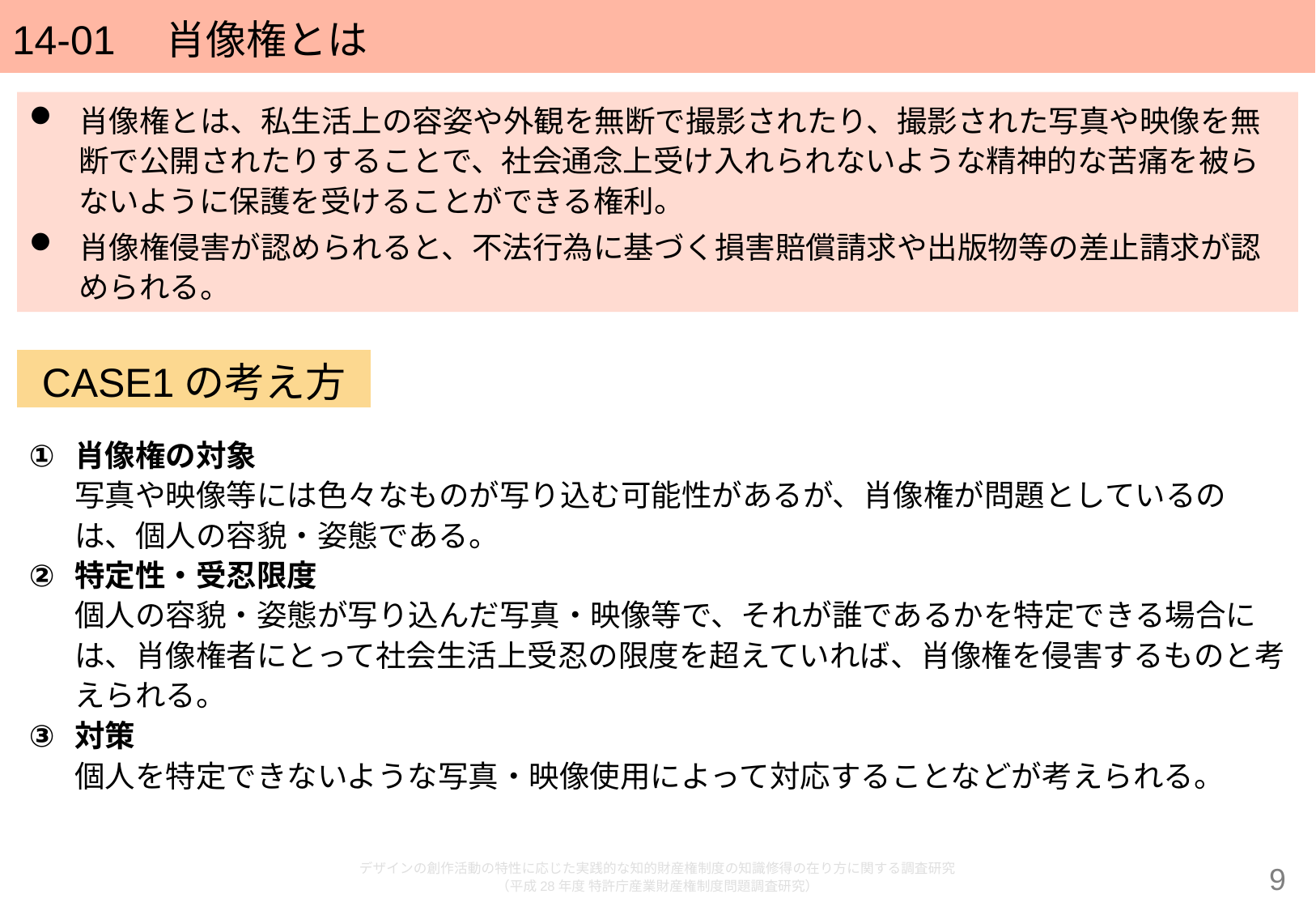

# 14-01　肖像権とは
肖像権とは、私生活上の容姿や外観を無断で撮影されたり、撮影された写真や映像を無断で公開されたりすることで、社会通念上受け入れられないような精神的な苦痛を被らないように保護を受けることができる権利。
肖像権侵害が認められると、不法行為に基づく損害賠償請求や出版物等の差止請求が認められる。
CASE1の考え方
肖像権の対象
写真や映像等には色々なものが写り込む可能性があるが、肖像権が問題としているのは、個人の容貌・姿態である。
特定性・受忍限度
個人の容貌・姿態が写り込んだ写真・映像等で、それが誰であるかを特定できる場合には、肖像権者にとって社会生活上受忍の限度を超えていれば、肖像権を侵害するものと考えられる。
対策
個人を特定できないような写真・映像使用によって対応することなどが考えられる。
デザインの創作活動の特性に応じた実践的な知的財産権制度の知識修得の在り方に関する調査研究
（平成28年度 特許庁産業財産権制度問題調査研究）
9